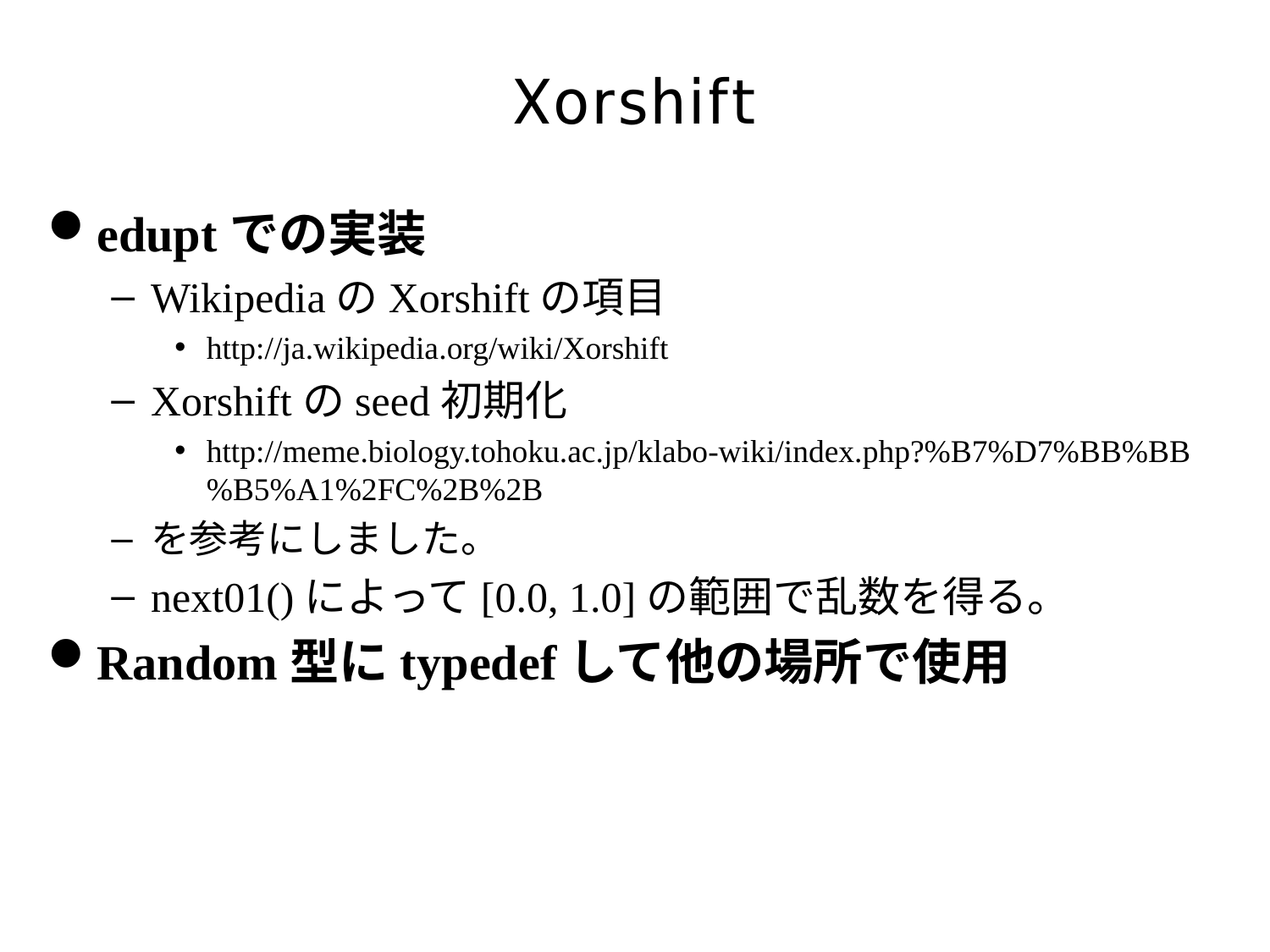

# Xorshift
eduptでの実装
WikipediaのXorshiftの項目
http://ja.wikipedia.org/wiki/Xorshift
Xorshiftのseed初期化
http://meme.biology.tohoku.ac.jp/klabo-wiki/index.php?%B7%D7%BB%BB%B5%A1%2FC%2B%2B
を参考にしました。
next01()によって[0.0, 1.0]の範囲で乱数を得る。
Random型にtypedefして他の場所で使用